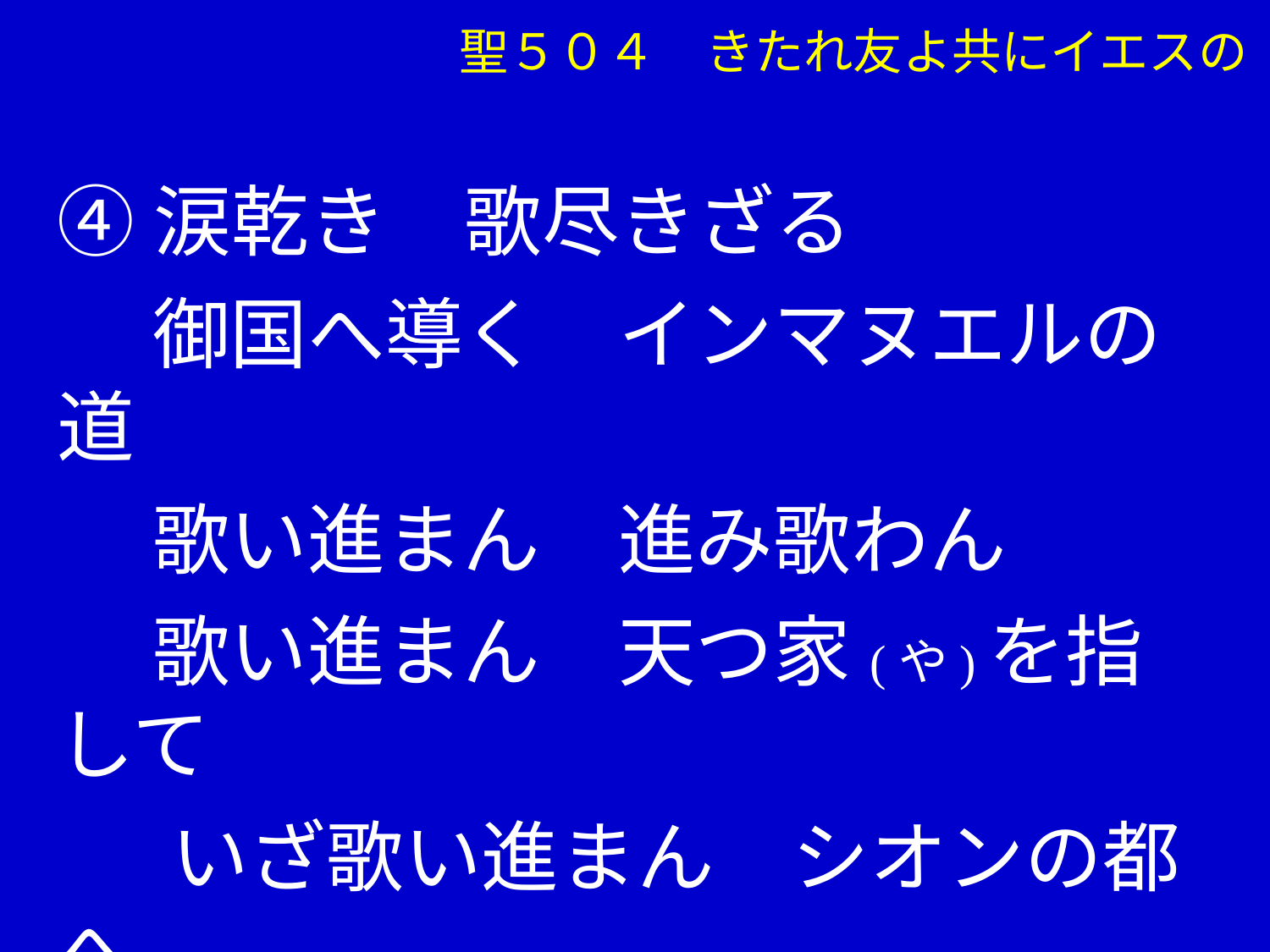

聖５０４　きたれ友よ共にイエスの
④涙乾き　歌尽きざる
　 御国へ導く　インマヌエルの道
　 歌い進まん　進み歌わん
　 歌い進まん　天つ家(や)を指して
 　いざ歌い進まん　シオンの都へ